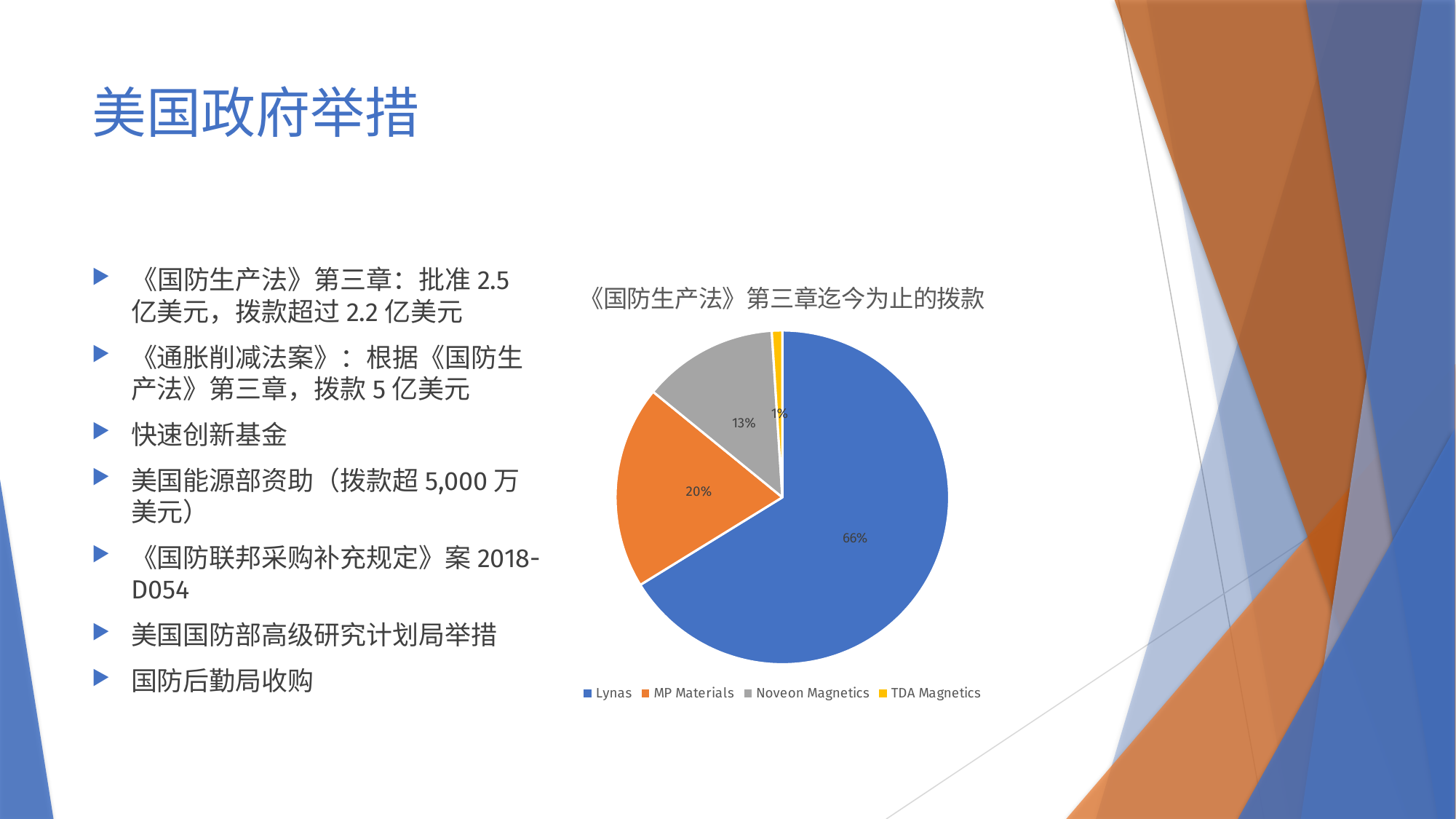

# 美国政府举措
《国防生产法》第三章：批准2.5亿美元，拨款超过2.2亿美元
《通胀削减法案》：根据《国防生产法》第三章，拨款5亿美元
快速创新基金
美国能源部资助（拨款超5,000万美元）
《国防联邦采购补充规定》案2018-D054
美国国防部高级研究计划局举措
国防后勤局收购

### Chart: 《国防生产法》第三章迄今为止的拨款

| Category |  |
|---|---|
| Lynas | 150000000.0 |
| MP Materials | 44600000.0 |
| Noveon Magnetics | 29660000.0 |
| TDA Magnetics | 2300000.0 |